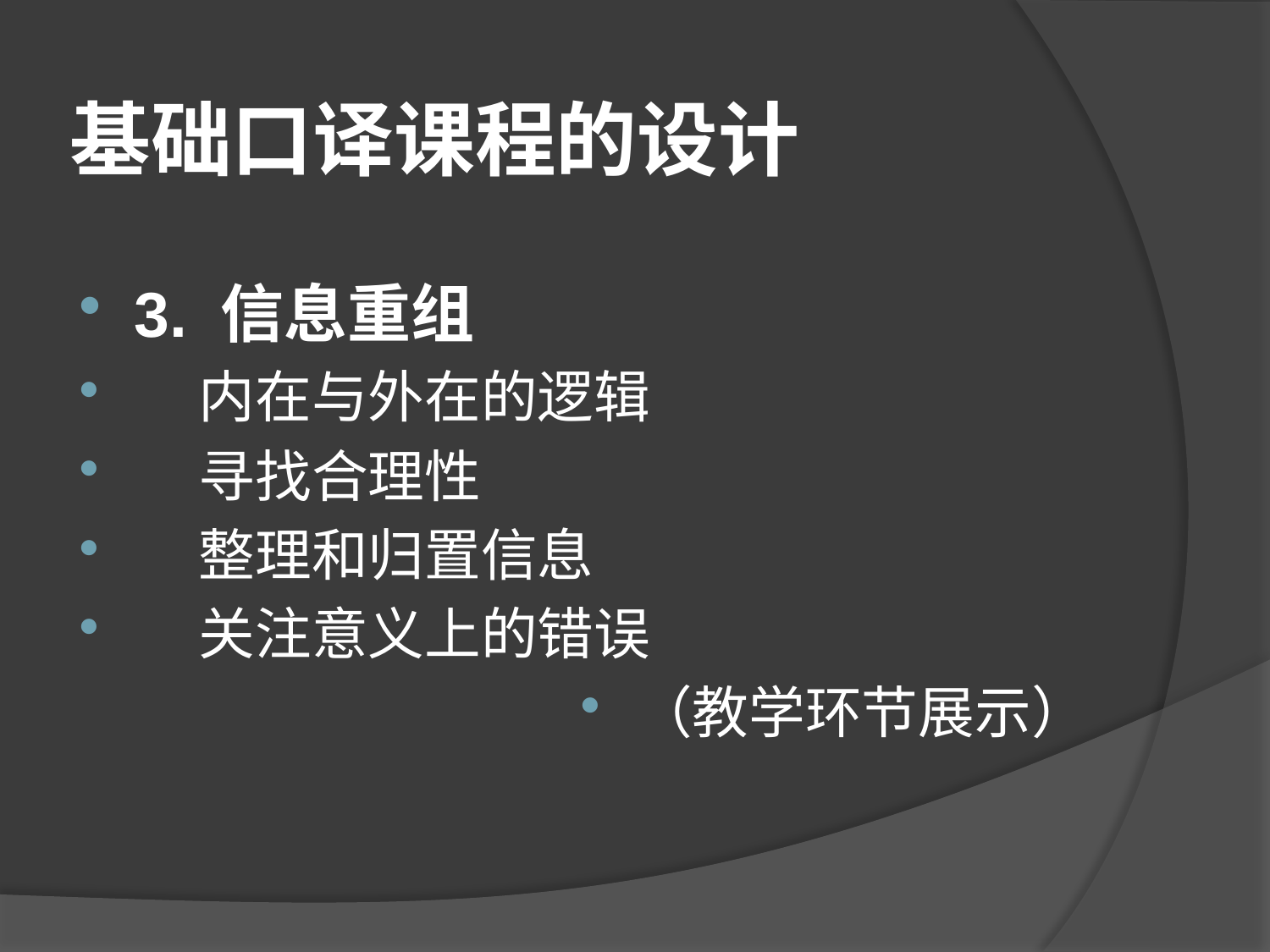

# 基础口译课程的设计
3. 信息重组
    内在与外在的逻辑
    寻找合理性
    整理和归置信息
    关注意义上的错误
（教学环节展示）